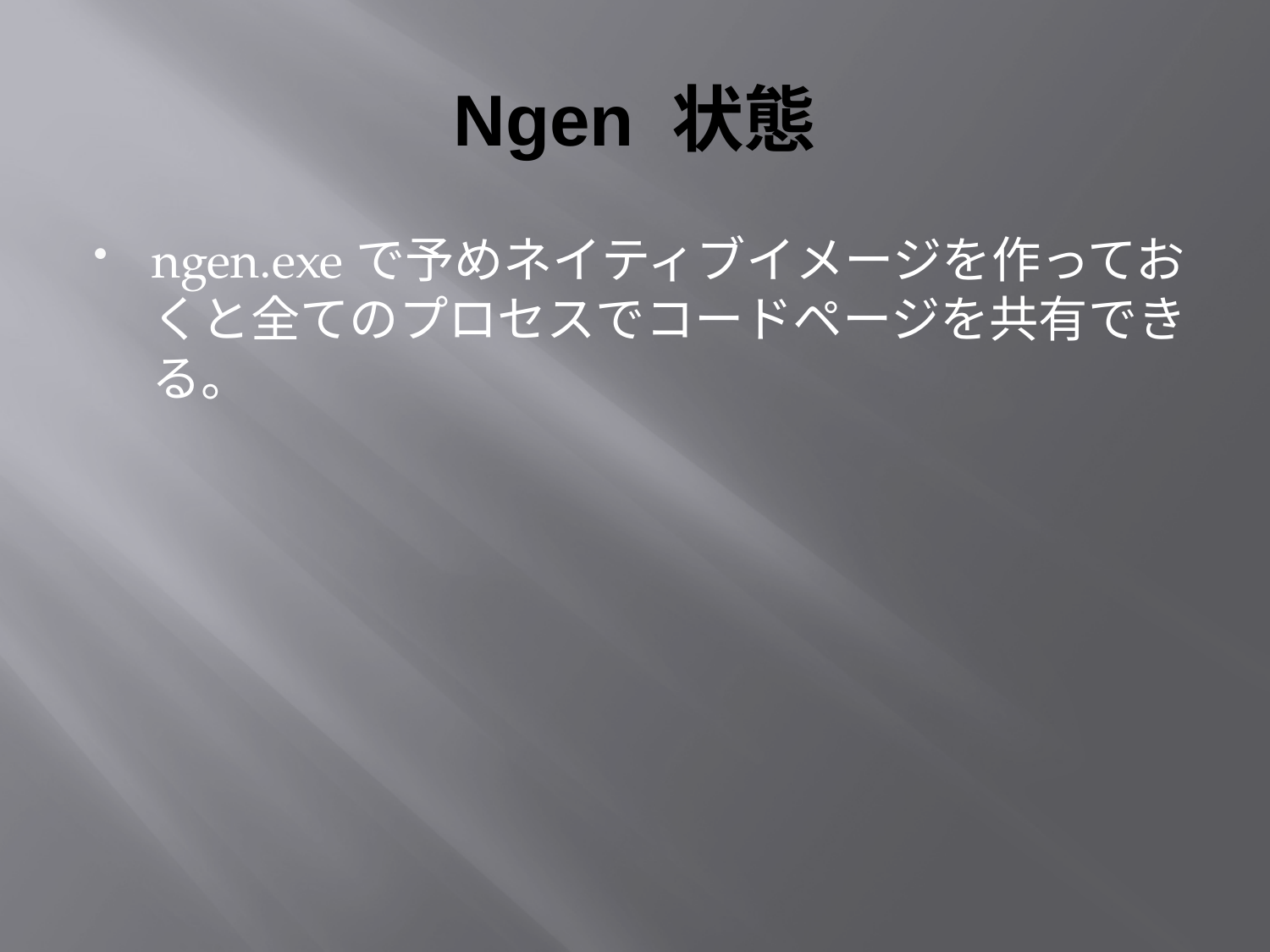

# Ngen 状態
ngen.exeで予めネイティブイメージを作っておくと全てのプロセスでコードページを共有できる。